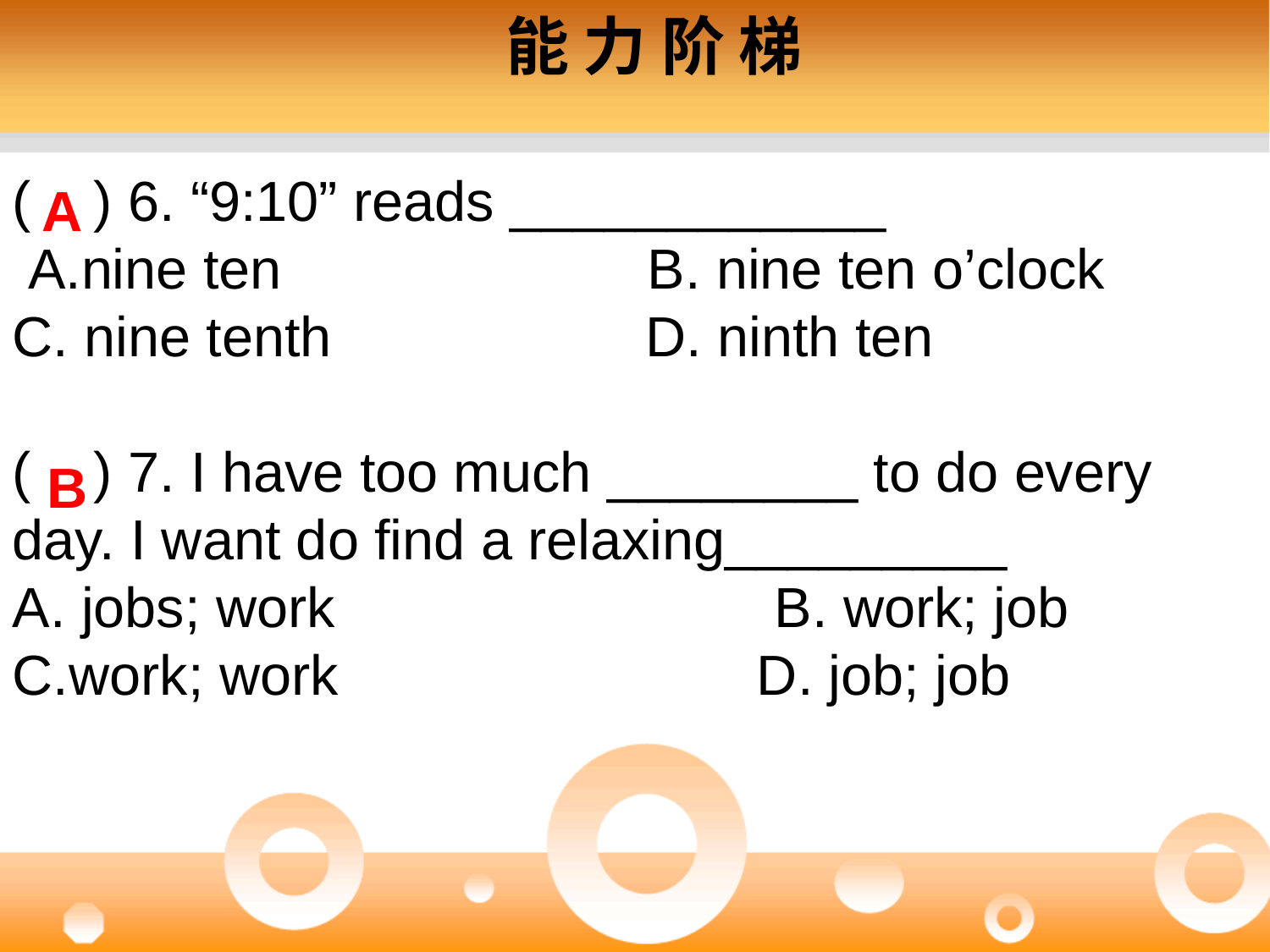

能 力 阶 梯
(    ) 6. “9:10” reads ____________
 A.nine ten 			B. nine ten o’clock
C. nine tenth  		        D. ninth ten

(    ) 7. I have too much ________ to do every day. I want do find a relaxing_________
A. jobs; work				B. work; job
C.work; work			       D. job; job
A
B